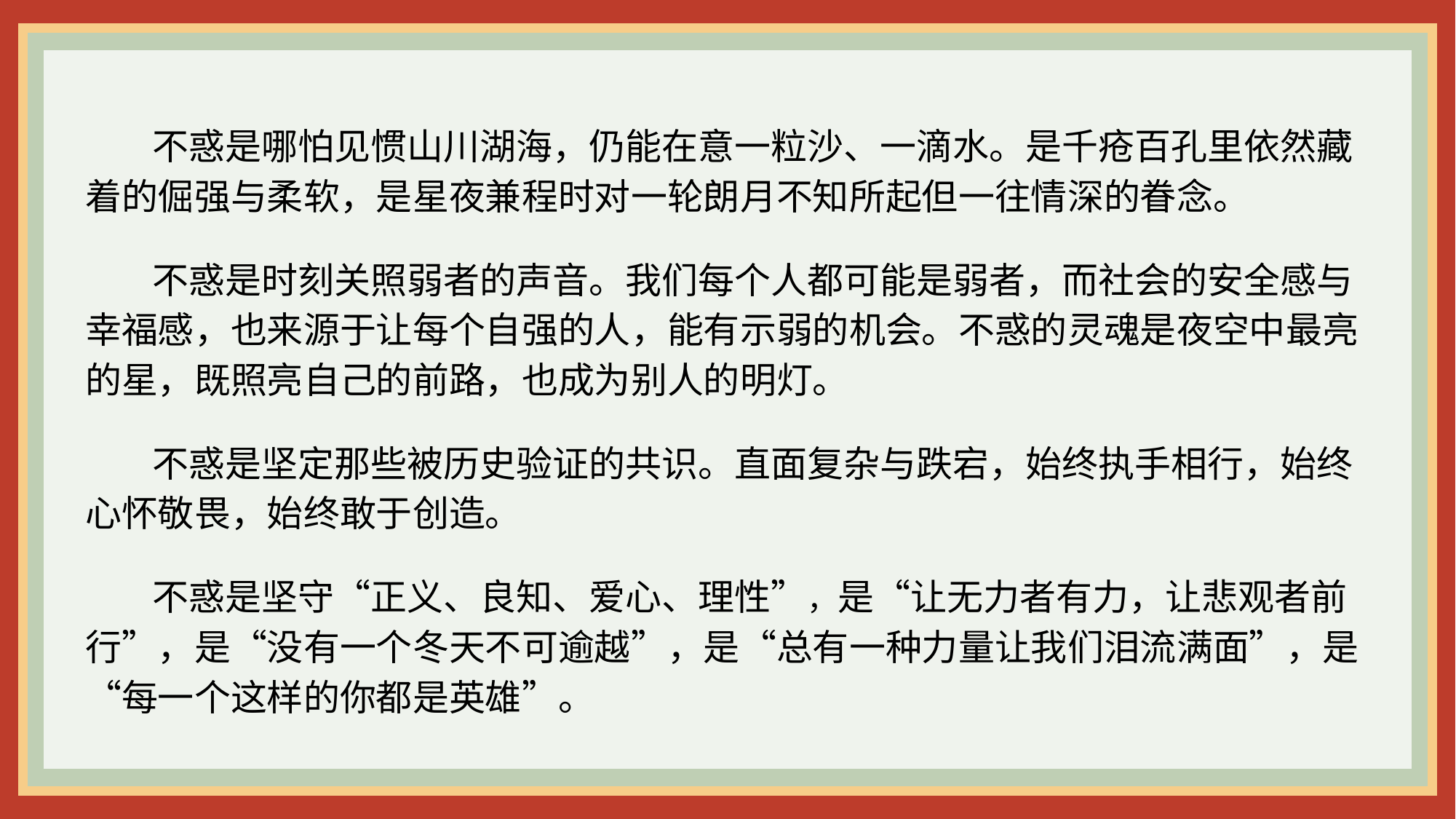

不惑是哪怕见惯山川湖海，仍能在意一粒沙、一滴水。是千疮百孔里依然藏着的倔强与柔软，是星夜兼程时对一轮朗月不知所起但一往情深的眷念。
不惑是时刻关照弱者的声音。我们每个人都可能是弱者，而社会的安全感与幸福感，也来源于让每个自强的人，能有示弱的机会。不惑的灵魂是夜空中最亮的星，既照亮自己的前路，也成为别人的明灯。
不惑是坚定那些被历史验证的共识。直面复杂与跌宕，始终执手相行，始终心怀敬畏，始终敢于创造。
不惑是坚守“正义、良知、爱心、理性”，是“让无力者有力，让悲观者前行”，是“没有一个冬天不可逾越”，是“总有一种力量让我们泪流满面”，是“每一个这样的你都是英雄”。